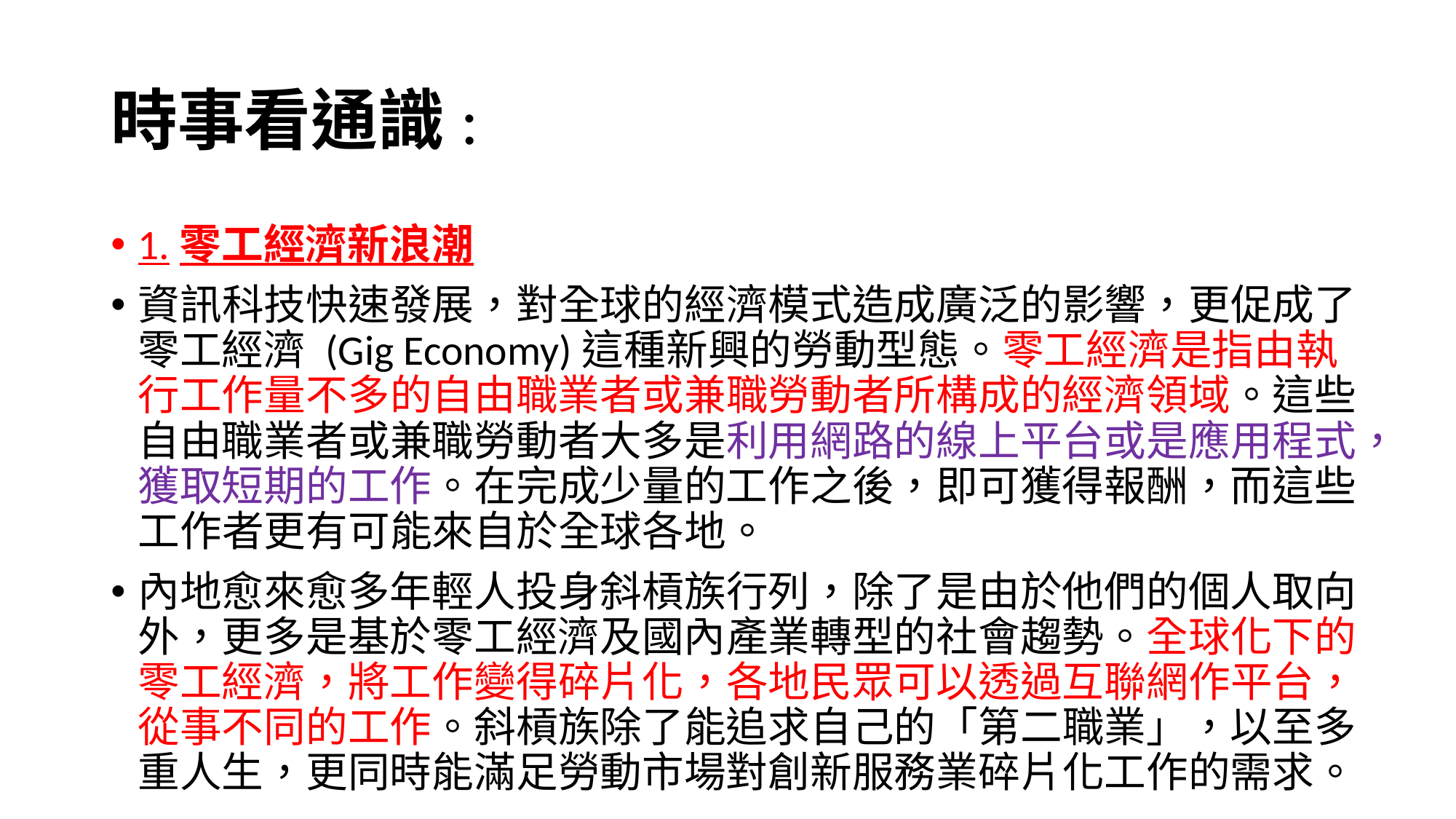

# 時事看通識:
1.零工經濟新浪潮
資訊科技快速發展，對全球的經濟模式造成廣泛的影響，更促成了零工經濟 (Gig Economy)這種新興的勞動型態。零工經濟是指由執行工作量不多的自由職業者或兼職勞動者所構成的經濟領域。這些自由職業者或兼職勞動者大多是利用網路的線上平台或是應用程式，獲取短期的工作。在完成少量的工作之後，即可獲得報酬，而這些工作者更有可能來自於全球各地。
內地愈來愈多年輕人投身斜槓族行列，除了是由於他們的個人取向外，更多是基於零工經濟及國內產業轉型的社會趨勢。全球化下的零工經濟，將工作變得碎片化，各地民眾可以透過互聯網作平台，從事不同的工作。斜槓族除了能追求自己的「第二職業」，以至多重人生，更同時能滿足勞動市場對創新服務業碎片化工作的需求。